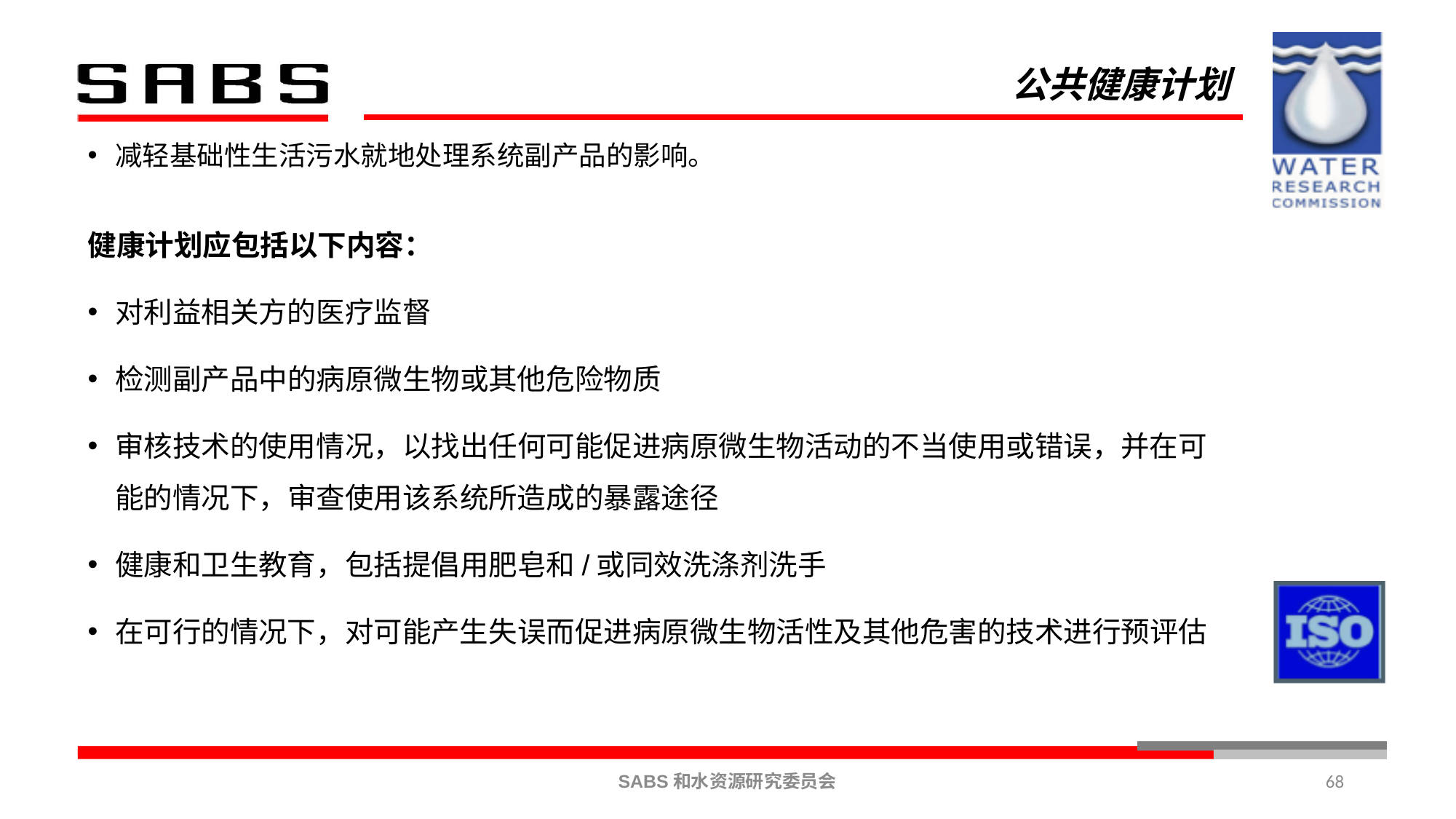

# 公共健康计划

减轻基础性生活污水就地处理系统副产品的影响。

健康计划应包括以下内容：
对利益相关方的医疗监督
检测副产品中的病原微生物或其他危险物质
审核技术的使用情况，以找出任何可能促进病原微生物活动的不当使用或错误，并在可能的情况下，审查使用该系统所造成的暴露途径
健康和卫生教育，包括提倡用肥皂和/或同效洗涤剂洗手
在可行的情况下，对可能产生失误而促进病原微生物活性及其他危害的技术进行预评估

68